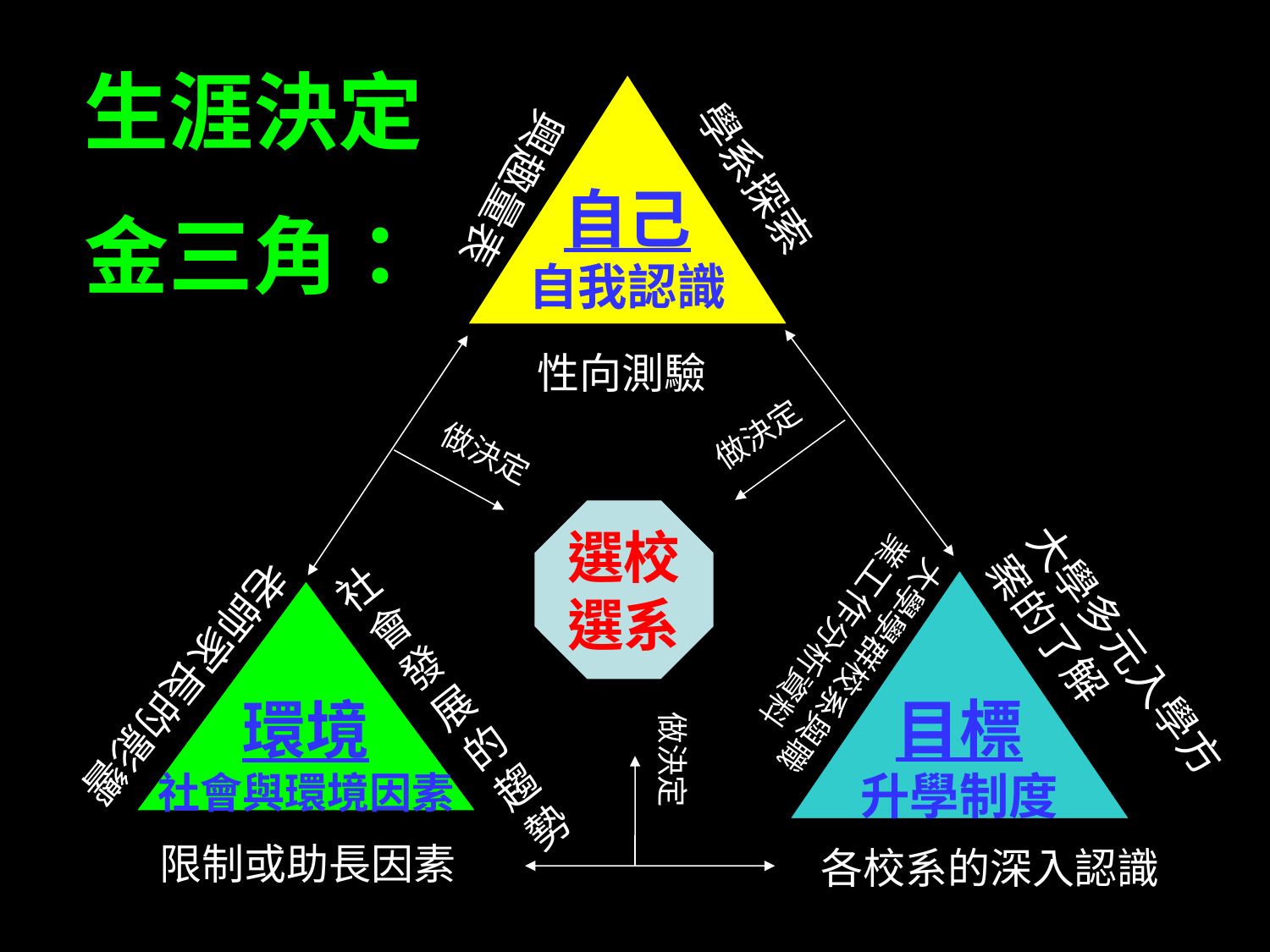

生涯決定
金三角：

自己
自我認識

學系探索
興趣量表

性向測驗
做決定

做決定

選校
選系
大學學群校系與職業工作分析資料
大學多元入學方案的了解
老師家長的影響
社會發展的趨勢
目標
升學制度
環境
社會與環境因素
做決定

限制或助長因素
各校系的深入認識